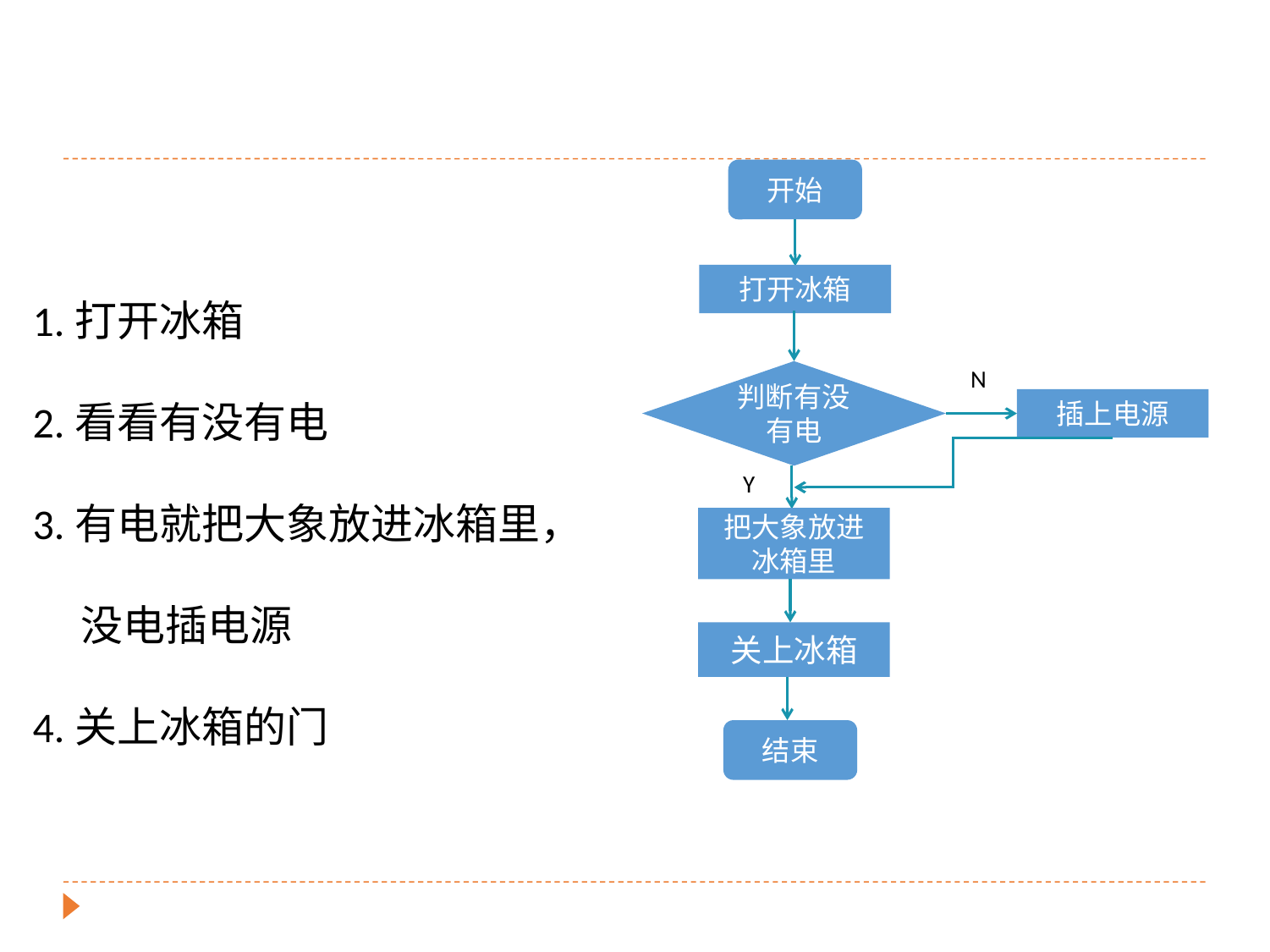

开始
N
判断有没有电
插上电源
Y
把大象放进冰箱里
关上冰箱
结束
打开冰箱
1.打开冰箱
2.看看有没有电
3.有电就把大象放进冰箱里，
    没电插电源
4.关上冰箱的门
73